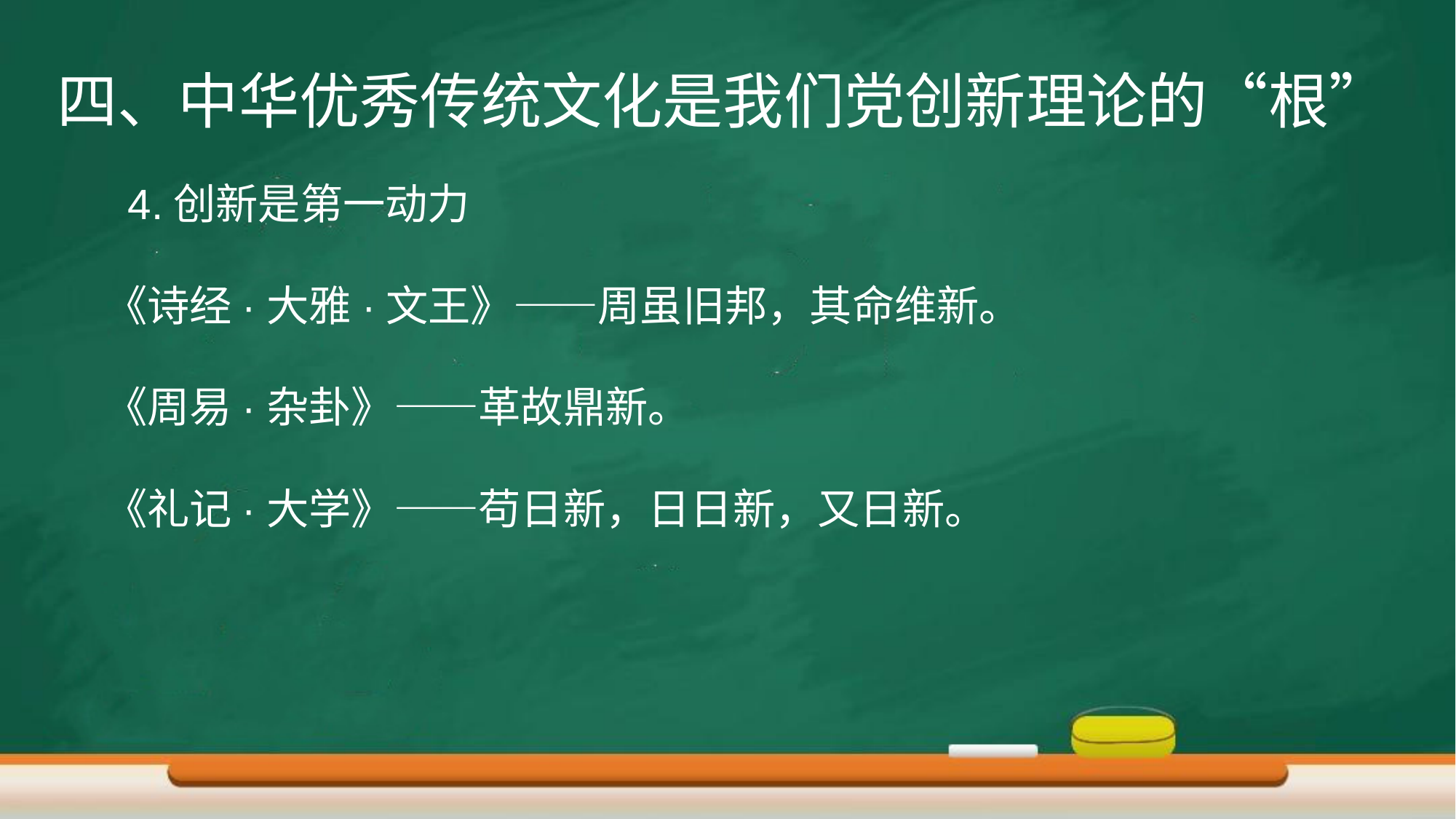

# 四、中华优秀传统文化是我们党创新理论的“根”
      4.创新是第一动力

    《诗经·大雅·文王》——周虽旧邦，其命维新。

    《周易·杂卦》——革故鼎新。

    《礼记·大学》——苟日新，日日新，又日新。